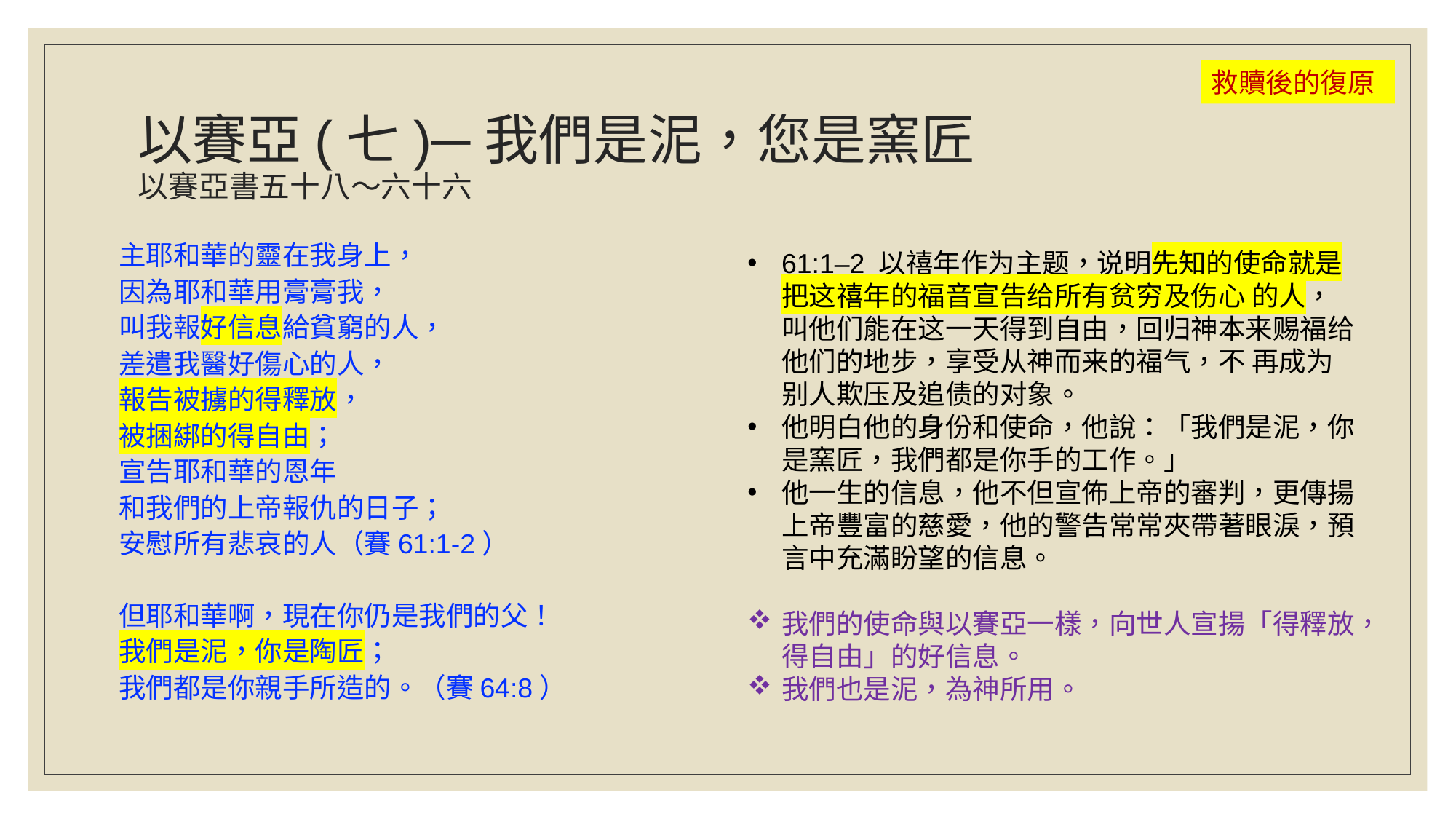

救贖後的復原
# 以賽亞(七)─我們是泥，您是窯匠 以賽亞書五十八～六十六
主耶和華的靈在我身上，
因為耶和華用膏膏我，
叫我報好信息給貧窮的人，
差遣我醫好傷心的人，
報告被擄的得釋放，
被捆綁的得自由；
宣告耶和華的恩年
和我們的上帝報仇的日子；
安慰所有悲哀的人（賽61:1-2）

但耶和華啊，現在你仍是我們的父！
我們是泥，你是陶匠；
我們都是你親手所造的。（賽64:8）

61:1–2 以禧年作为主题，说明先知的使命就是把这禧年的福音宣告给所有贫穷及伤心 的人，叫他们能在这一天得到自由，回归神本来赐福给他们的地步，享受从神而来的福气，不 再成为别人欺压及追债的对象。
他明白他的身份和使命，他說：「我們是泥，你是窯匠，我們都是你手的工作。」
他一生的信息，他不但宣佈上帝的審判，更傳揚上帝豐富的慈愛，他的警告常常夾帶著眼淚，預言中充滿盼望的信息。

我們的使命與以賽亞一樣，向世人宣揚「得釋放，得自由」的好信息。
我們也是泥，為神所用。